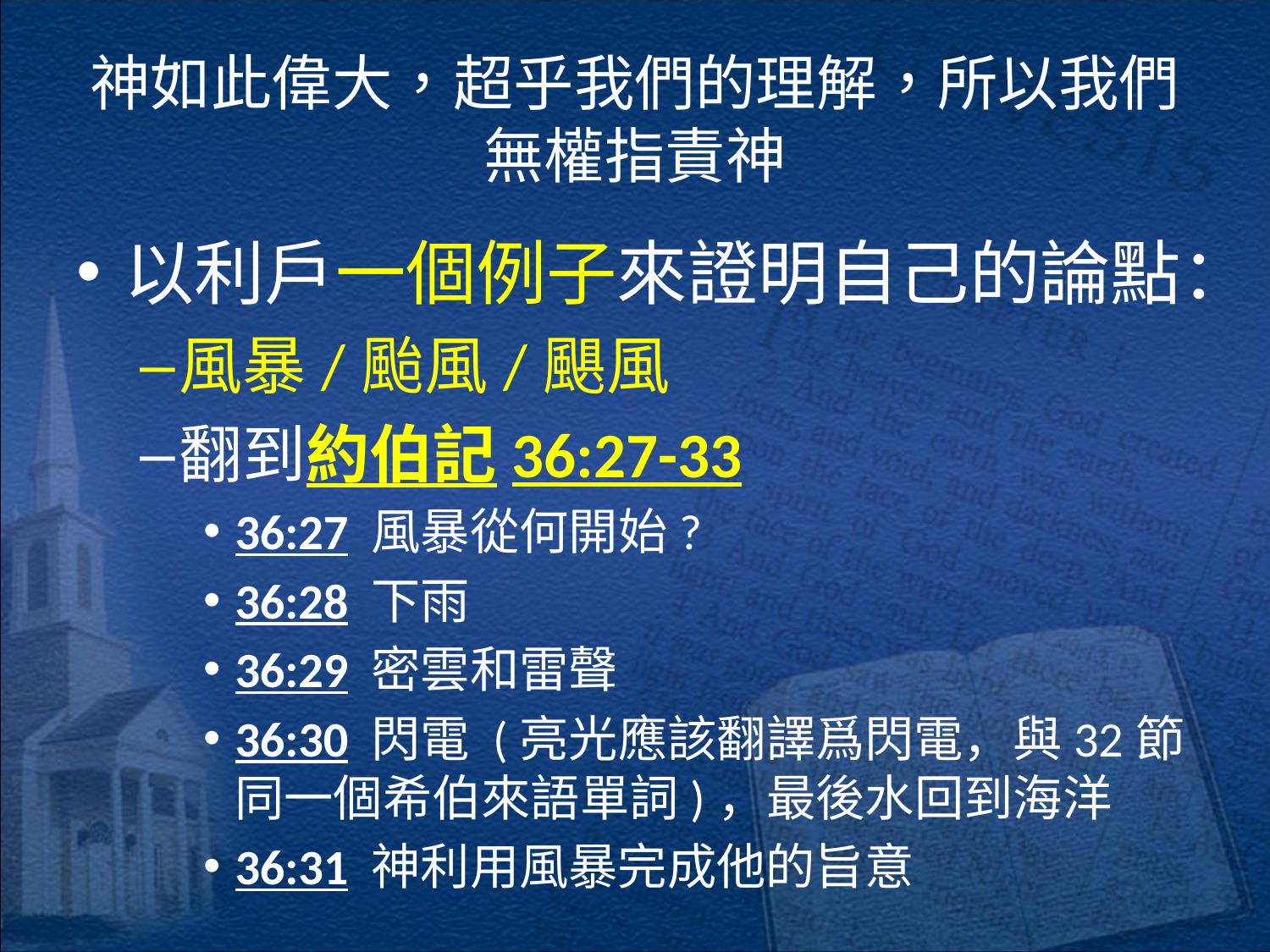

# 神如此偉大，超乎我們的理解，所以我們無權指責神
以利戶一個例子來證明自己的論點：
風暴/颱風/颶風
翻到約伯記36:27-33
36:27 風暴從何開始?
36:28 下雨
36:29 密雲和雷聲
36:30 閃電 (亮光應該翻譯爲閃電，與32節同一個希伯來語單詞)，最後水回到海洋
36:31 神利用風暴完成他的旨意